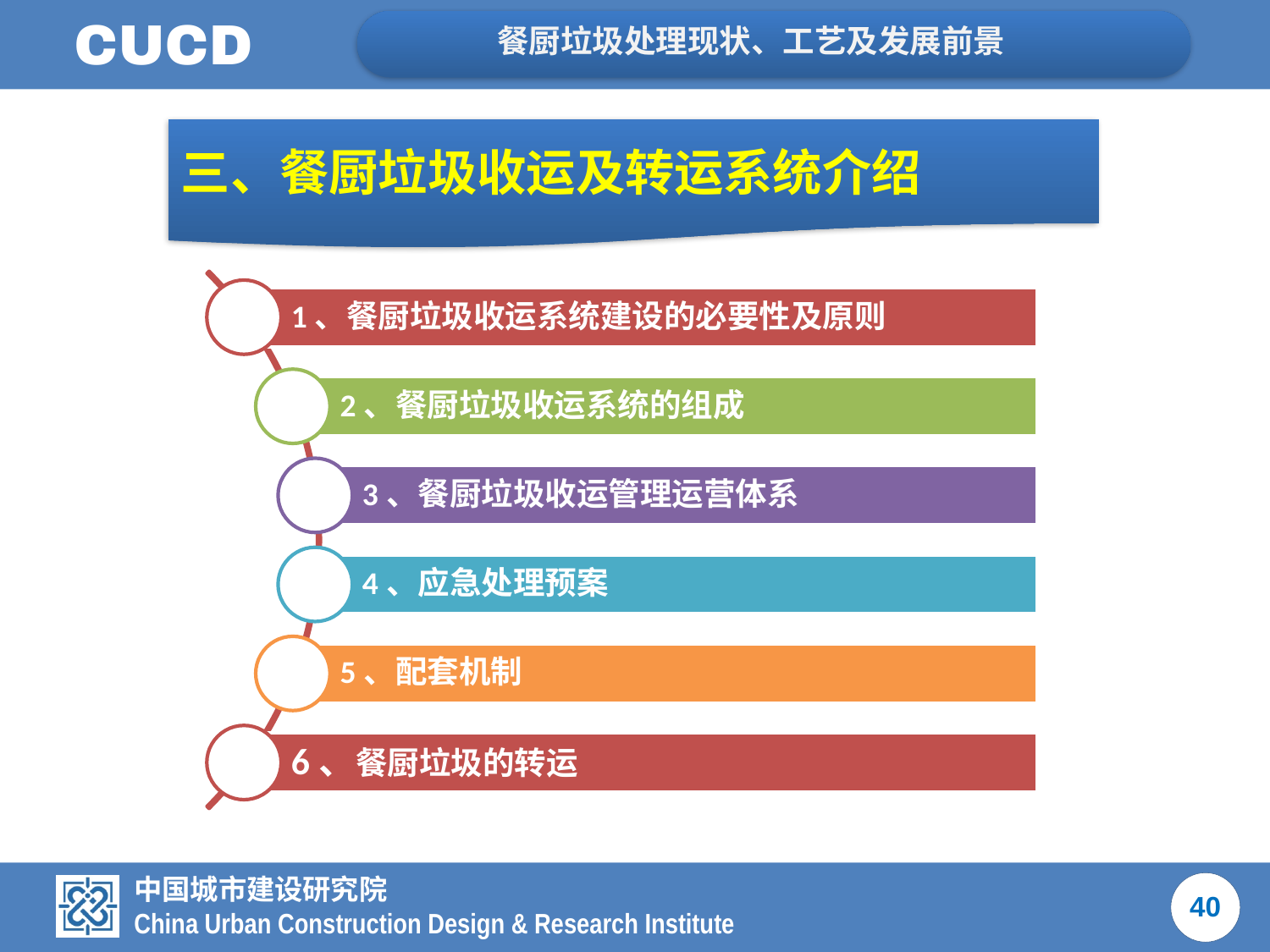

三、餐厨垃圾收运及转运系统介绍
1、餐厨垃圾收运系统建设的必要性及原则
2、餐厨垃圾收运系统的组成
3、餐厨垃圾收运管理运营体系
4、应急处理预案
5、配套机制
6、餐厨垃圾的转运
40